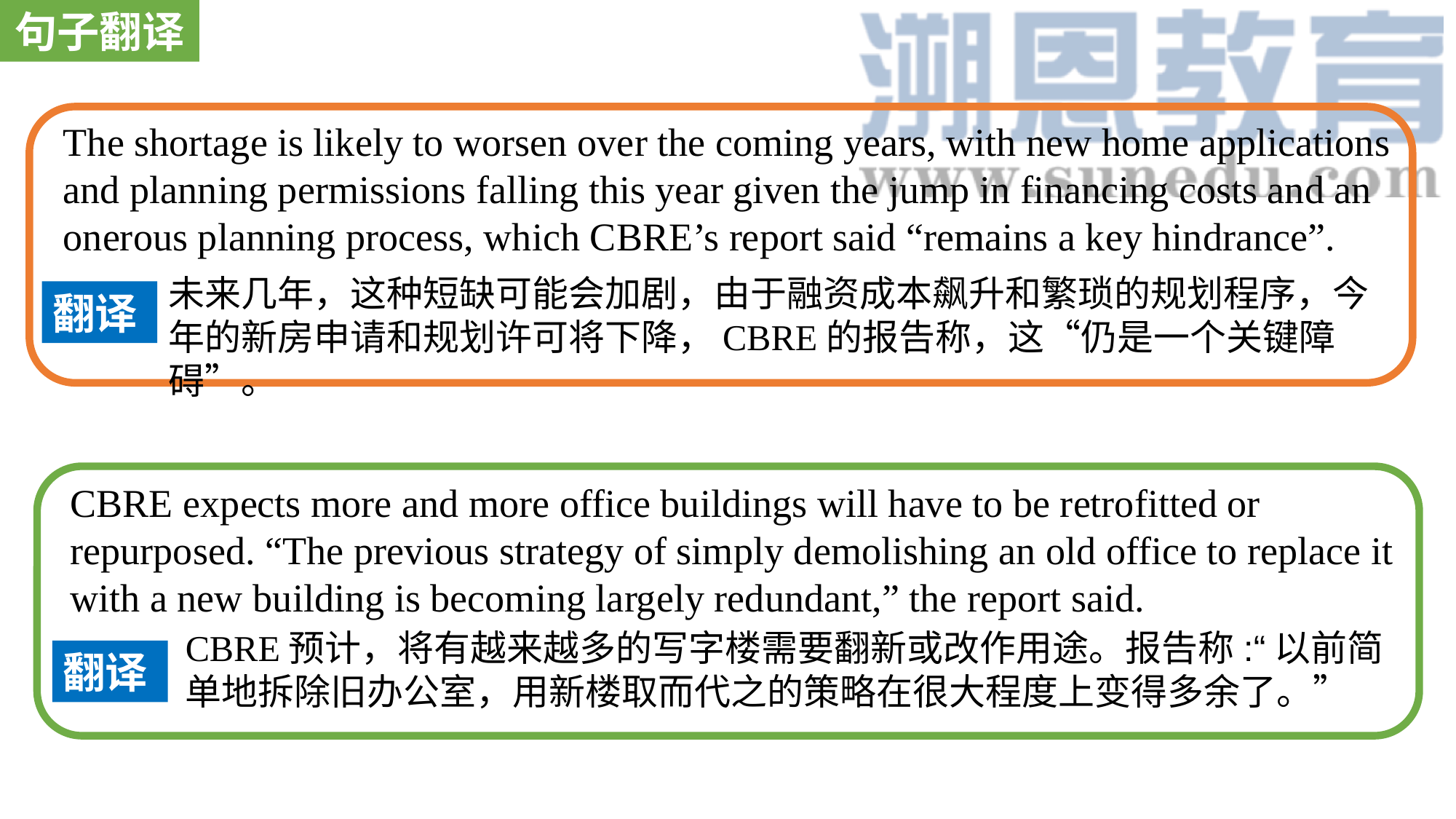

句子翻译

The shortage is likely to worsen over the coming years, with new home applications and planning permissions falling this year given the jump in financing costs and an onerous planning process, which CBRE’s report said “remains a key hindrance”.
未来几年，这种短缺可能会加剧，由于融资成本飙升和繁琐的规划程序，今年的新房申请和规划许可将下降，CBRE的报告称，这“仍是一个关键障碍”。
翻译

CBRE expects more and more office buildings will have to be retrofitted or repurposed. “The previous strategy of simply demolishing an old office to replace it with a new building is becoming largely redundant,” the report said.
CBRE预计，将有越来越多的写字楼需要翻新或改作用途。报告称:“以前简单地拆除旧办公室，用新楼取而代之的策略在很大程度上变得多余了。”
翻译